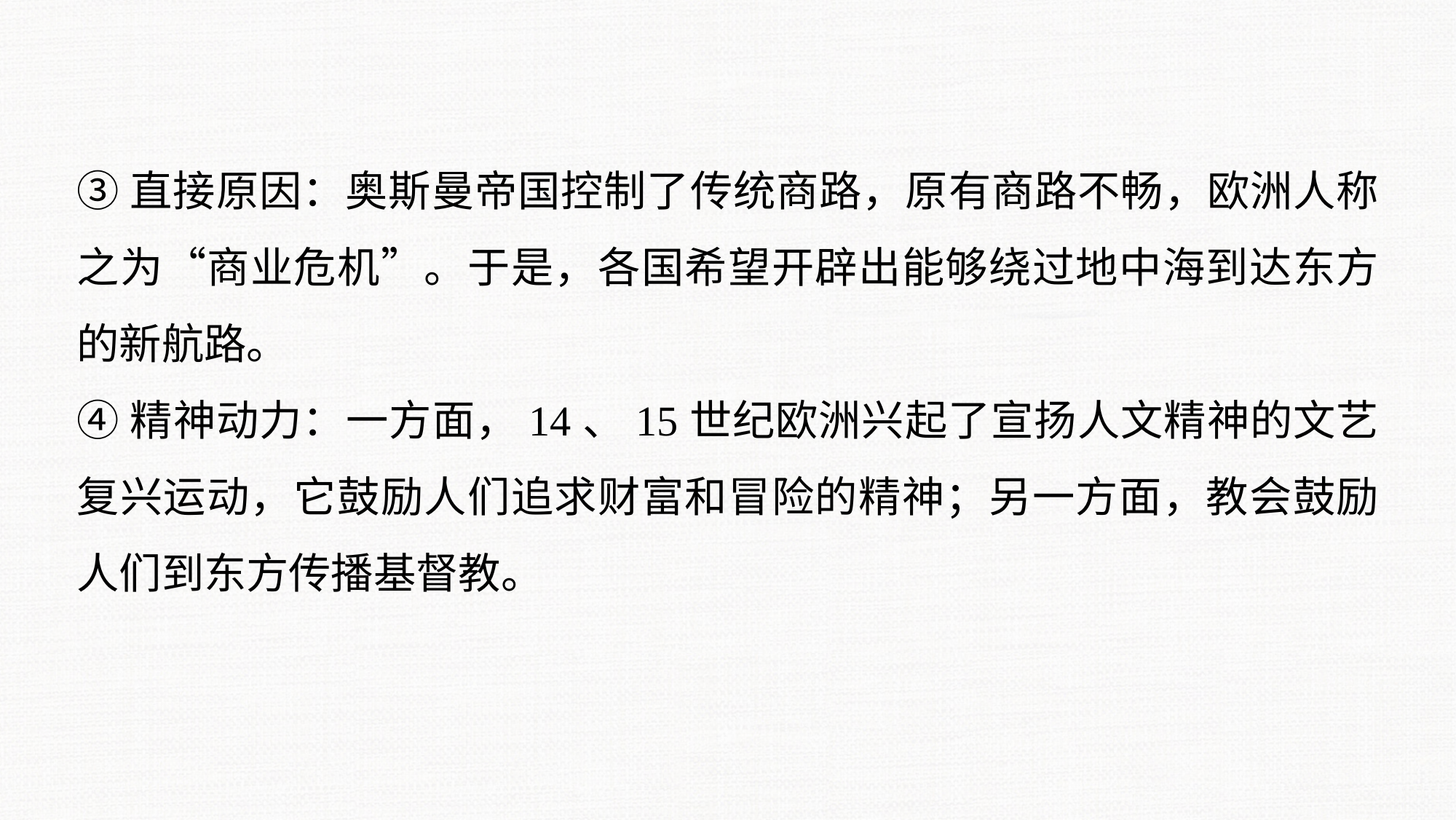

③直接原因：奥斯曼帝国控制了传统商路，原有商路不畅，欧洲人称之为“商业危机”。于是，各国希望开辟出能够绕过地中海到达东方的新航路。
④精神动力：一方面，14、15世纪欧洲兴起了宣扬人文精神的文艺复兴运动，它鼓励人们追求财富和冒险的精神；另一方面，教会鼓励人们到东方传播基督教。